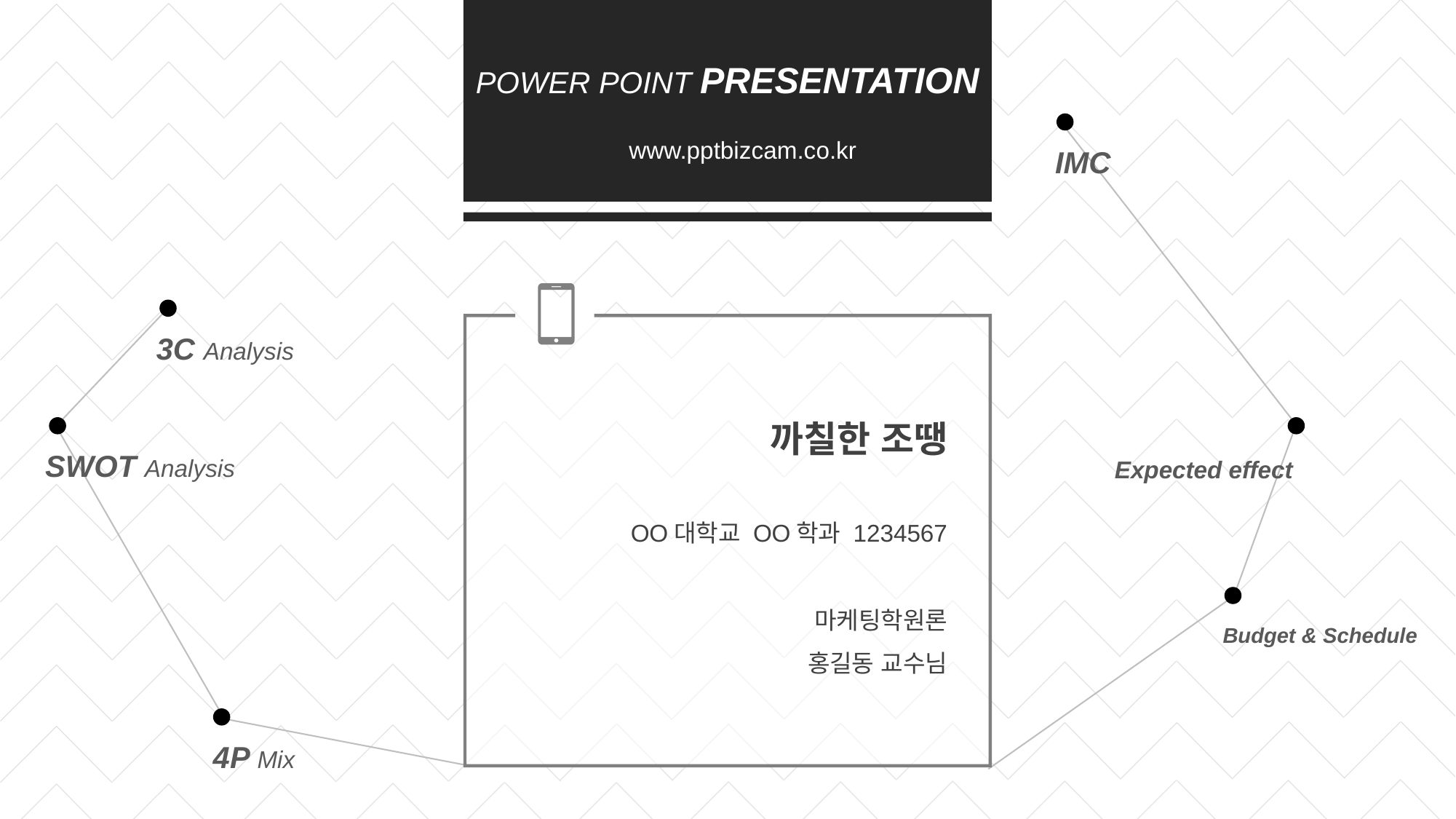

POWER POINT PRESENTATION    www.pptbizcam.co.kr

IMC

3C Analysis
까칠한 조땡

OO대학교 OO학과 1234567

마케팅학원론
홍길동 교수님

SWOT Analysis
Expected effect

Budget & Schedule

4P Mix